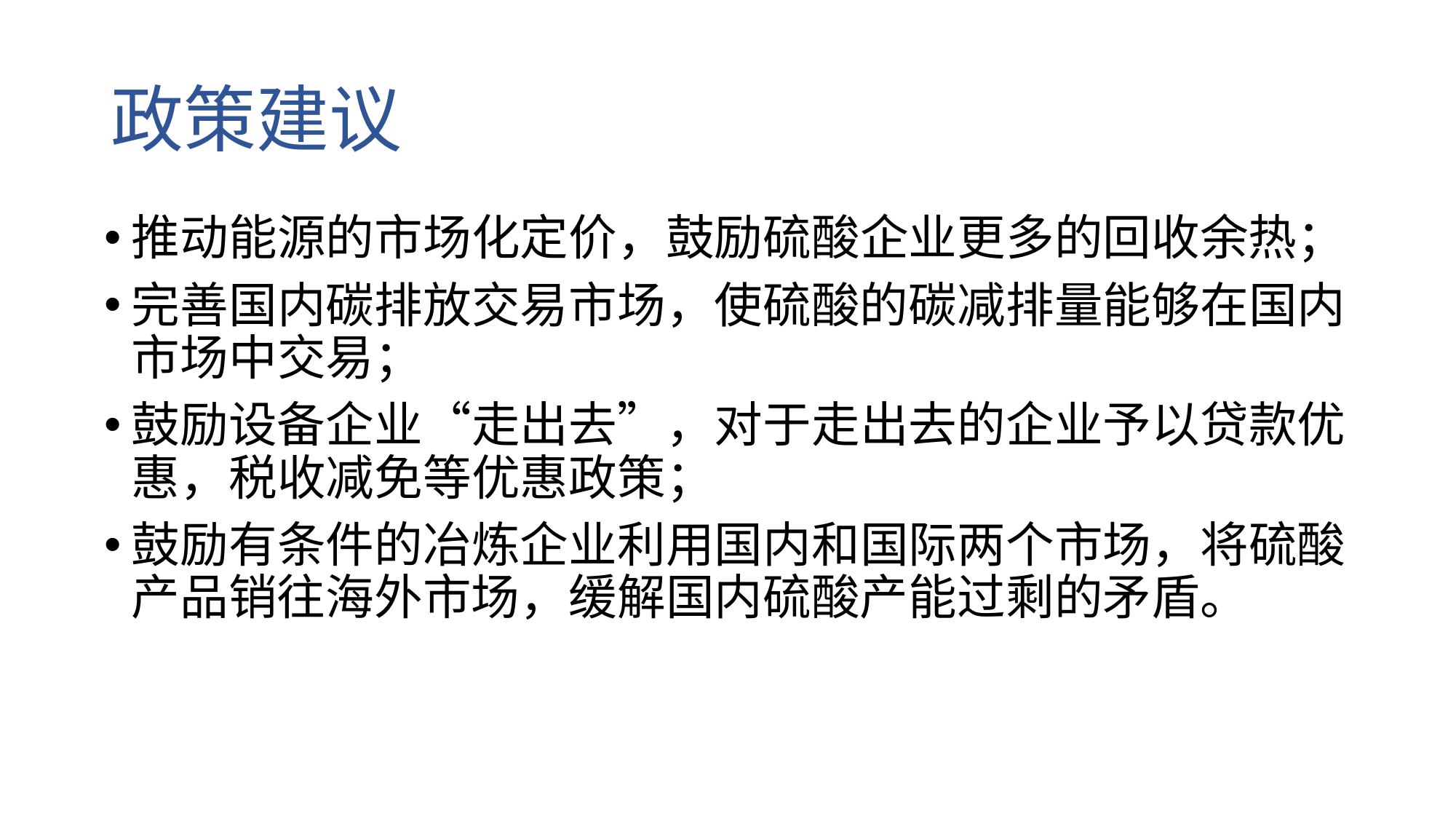

# 政策建议
推动能源的市场化定价，鼓励硫酸企业更多的回收余热；
完善国内碳排放交易市场，使硫酸的碳减排量能够在国内市场中交易；
鼓励设备企业“走出去”，对于走出去的企业予以贷款优惠，税收减免等优惠政策；
鼓励有条件的冶炼企业利用国内和国际两个市场，将硫酸产品销往海外市场，缓解国内硫酸产能过剩的矛盾。